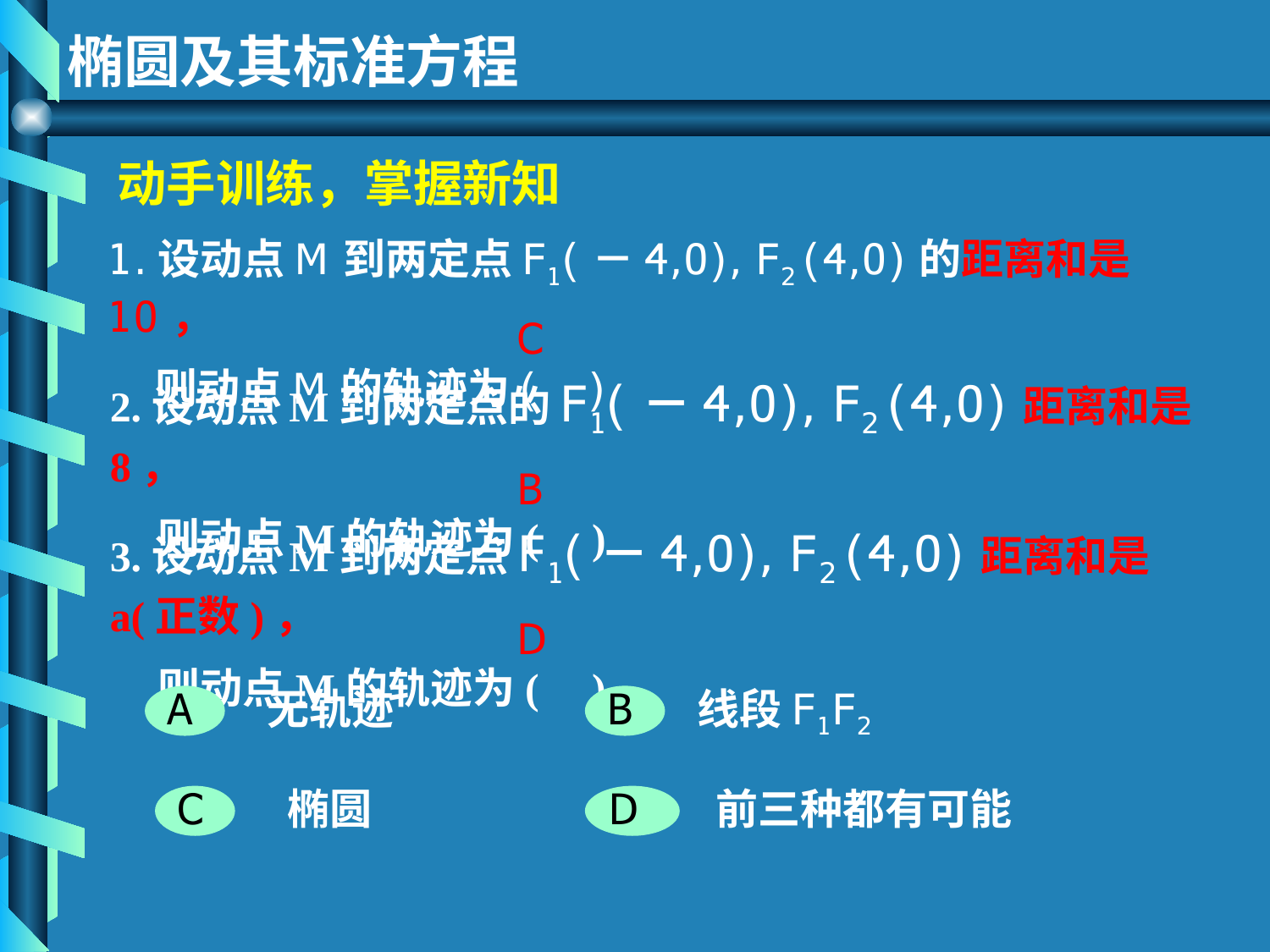

动手训练，掌握新知

1.设动点M到两定点F1(－4,0), F2 (4,0)的距离和是10，
    则动点M的轨迹为(    )
C
2.设动点M到两定点的F1(－4,0), F2 (4,0)距离和是8，
    则动点M的轨迹为(     )
B
3.设动点M到两定点F1(－4,0), F2 (4,0)距离和是  a(正数)，
    则动点M的轨迹为(     )
D
A

无轨迹
B

线段F1F2
C

椭圆
D

前三种都有可能